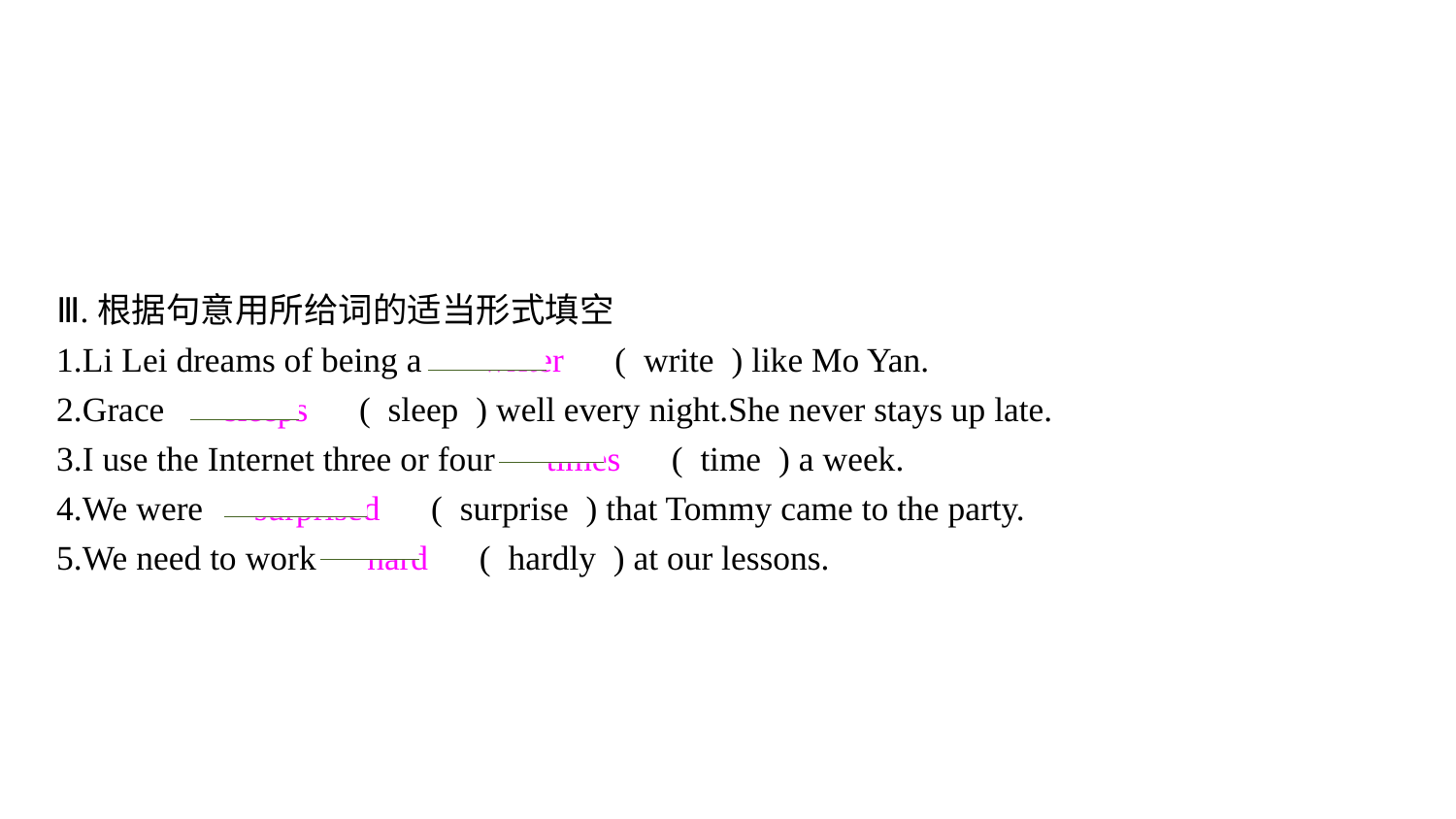

Ⅲ.根据句意用所给词的适当形式填空
1.Li Lei dreams of being a 　writer　(  write  ) like Mo Yan.
2.Grace 　sleeps　(  sleep  ) well every night.She never stays up late.
3.I use the Internet three or four　times　(  time  ) a week.
4.We were　surprised　(  surprise  ) that Tommy came to the party.
5.We need to work　hard　(  hardly  ) at our lessons.